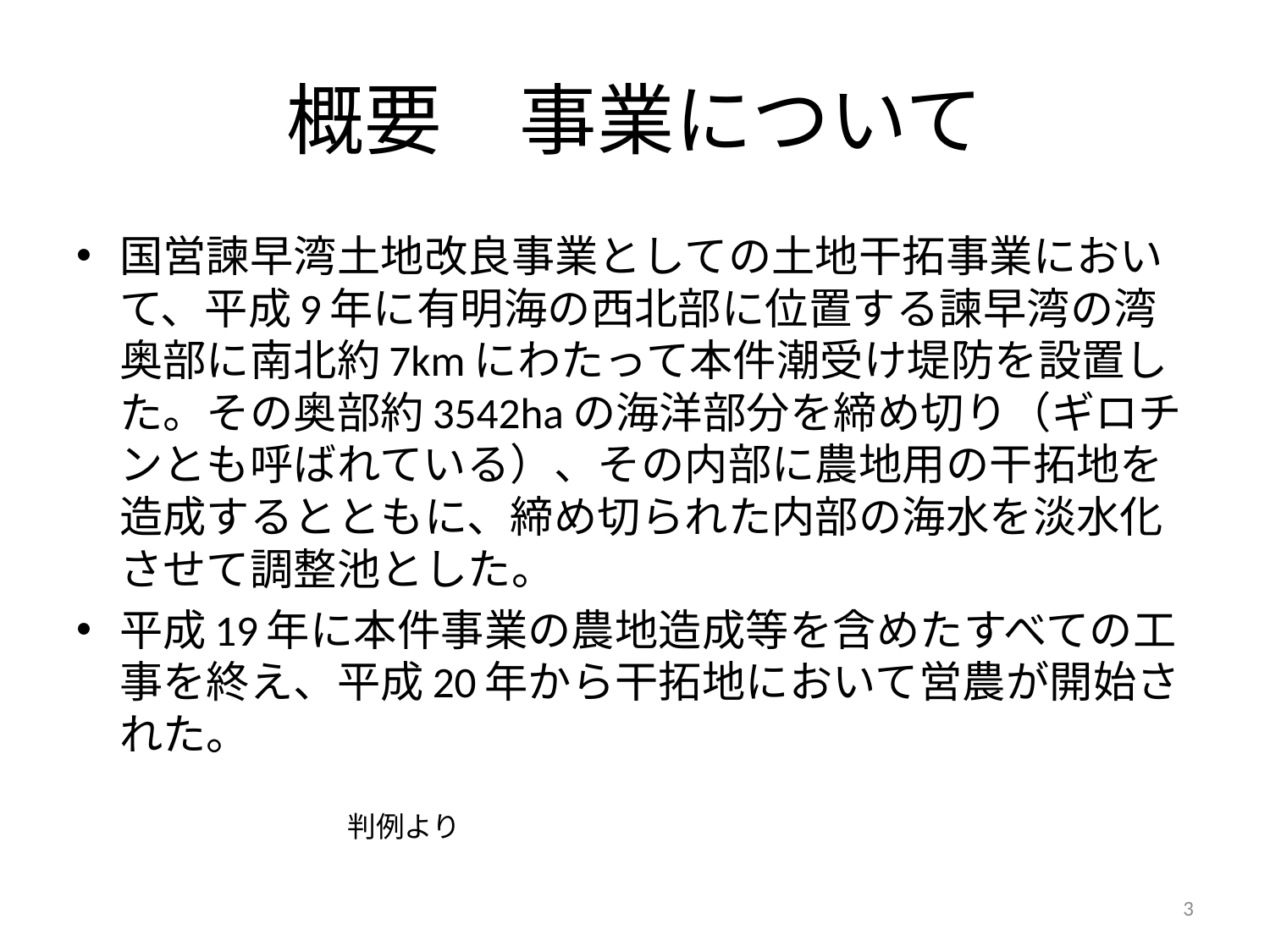

# 概要　事業について
国営諫早湾土地改良事業としての土地干拓事業において、平成9年に有明海の西北部に位置する諫早湾の湾奥部に南北約7kmにわたって本件潮受け堤防を設置した。その奥部約3542haの海洋部分を締め切り（ギロチンとも呼ばれている）、その内部に農地用の干拓地を造成するとともに、締め切られた内部の海水を淡水化させて調整池とした。
平成19年に本件事業の農地造成等を含めたすべての工事を終え、平成20年から干拓地において営農が開始された。
　　　　　　　　　　　　　　　　　　　　　　　　　　　　　　　　　　　　　　　　　判例より
3